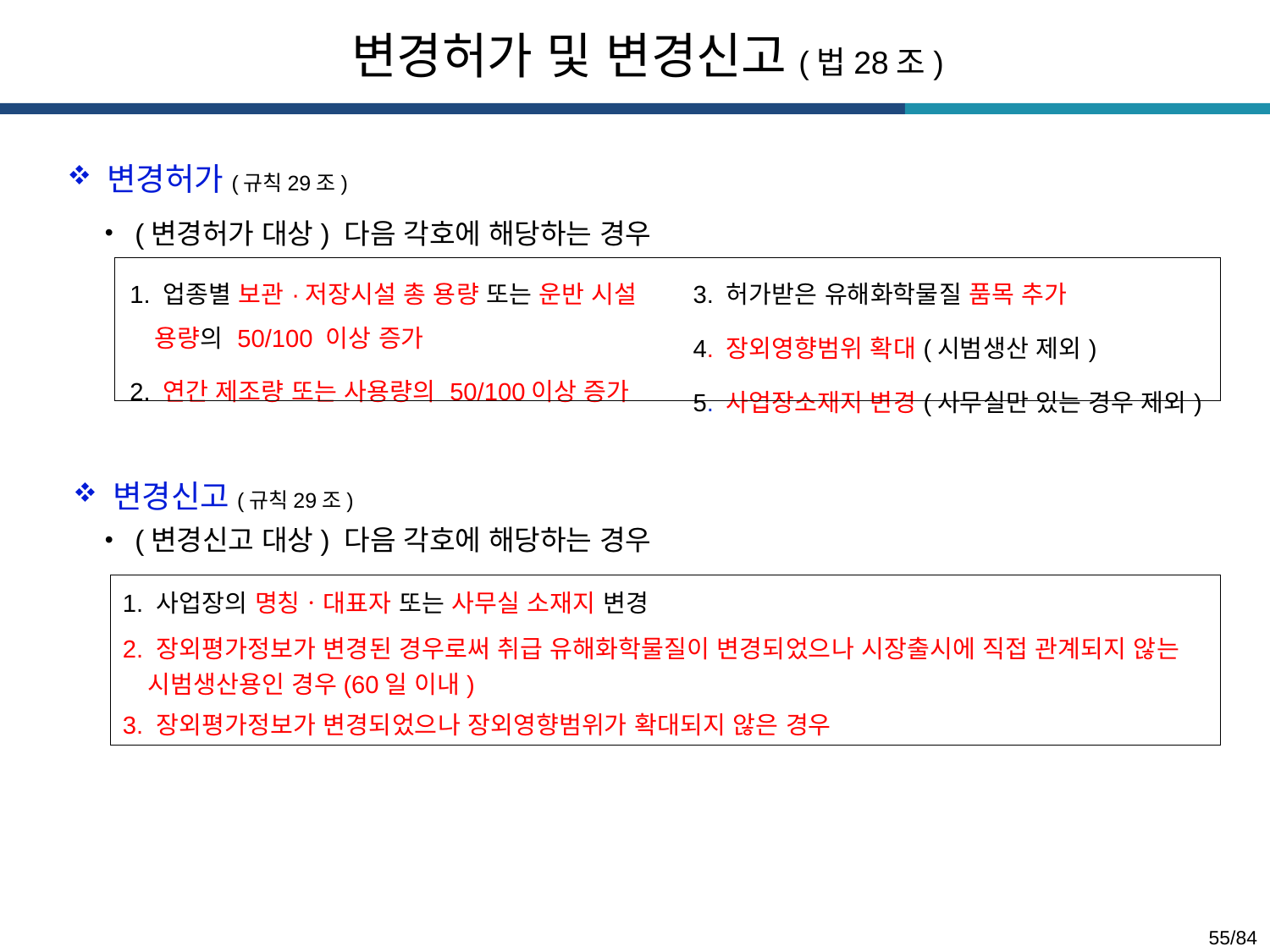

변경허가 및 변경신고(법28조)
변경허가(규칙29조)
(변경허가 대상) 다음 각호에 해당하는 경우

(변경신고 대상) 다음 각호에 해당하는 경우

| 1. 업종별 보관·저장시설 총 용량 또는 운반 시설 용량의 50/100 이상 증가 2. 연간 제조량 또는 사용량의 50/100이상 증가 | 3. 허가받은 유해화학물질 품목 추가 4. 장외영향범위 확대(시범생산 제외) 5. 사업장소재지 변경(사무실만 있는 경우 제외) |
| --- | --- |
변경신고(규칙29조)
1. 사업장의 명칭ㆍ대표자 또는 사무실 소재지 변경
2. 장외평가정보가 변경된 경우로써 취급 유해화학물질이 변경되었으나 시장출시에 직접 관계되지 않는 시범생산용인 경우(60일 이내)
3. 장외평가정보가 변경되었으나 장외영향범위가 확대되지 않은 경우